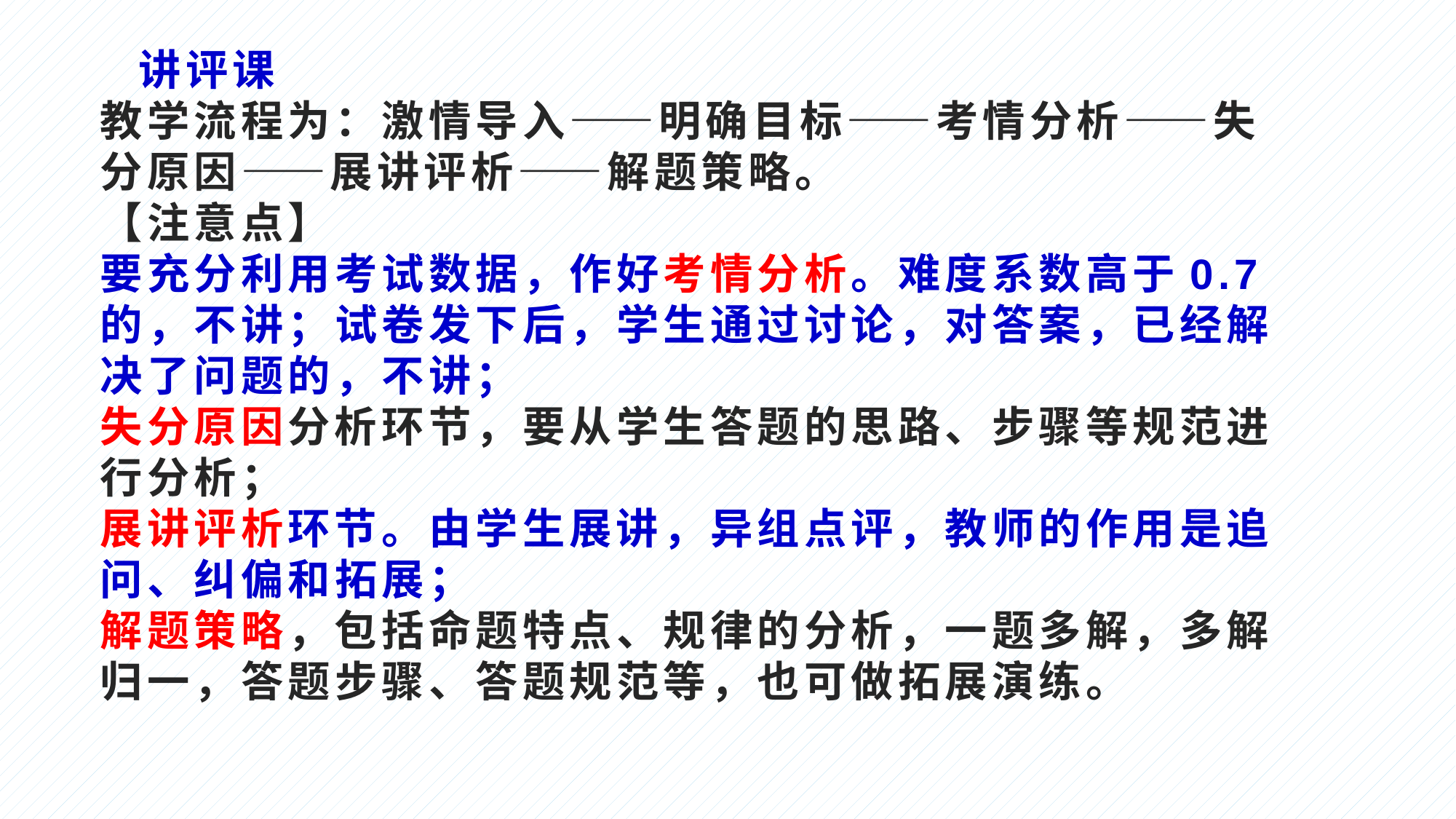

# 讲评课 教学流程为：激情导入——明确目标——考情分析——失分原因——展讲评析——解题策略。 【注意点】 要充分利用考试数据，作好考情分析。难度系数高于0.7的，不讲；试卷发下后，学生通过讨论，对答案，已经解决了问题的，不讲； 失分原因分析环节，要从学生答题的思路、步骤等规范进行分析； 展讲评析环节。由学生展讲，异组点评，教师的作用是追问、纠偏和拓展； 解题策略，包括命题特点、规律的分析，一题多解，多解归一，答题步骤、答题规范等，也可做拓展演练。